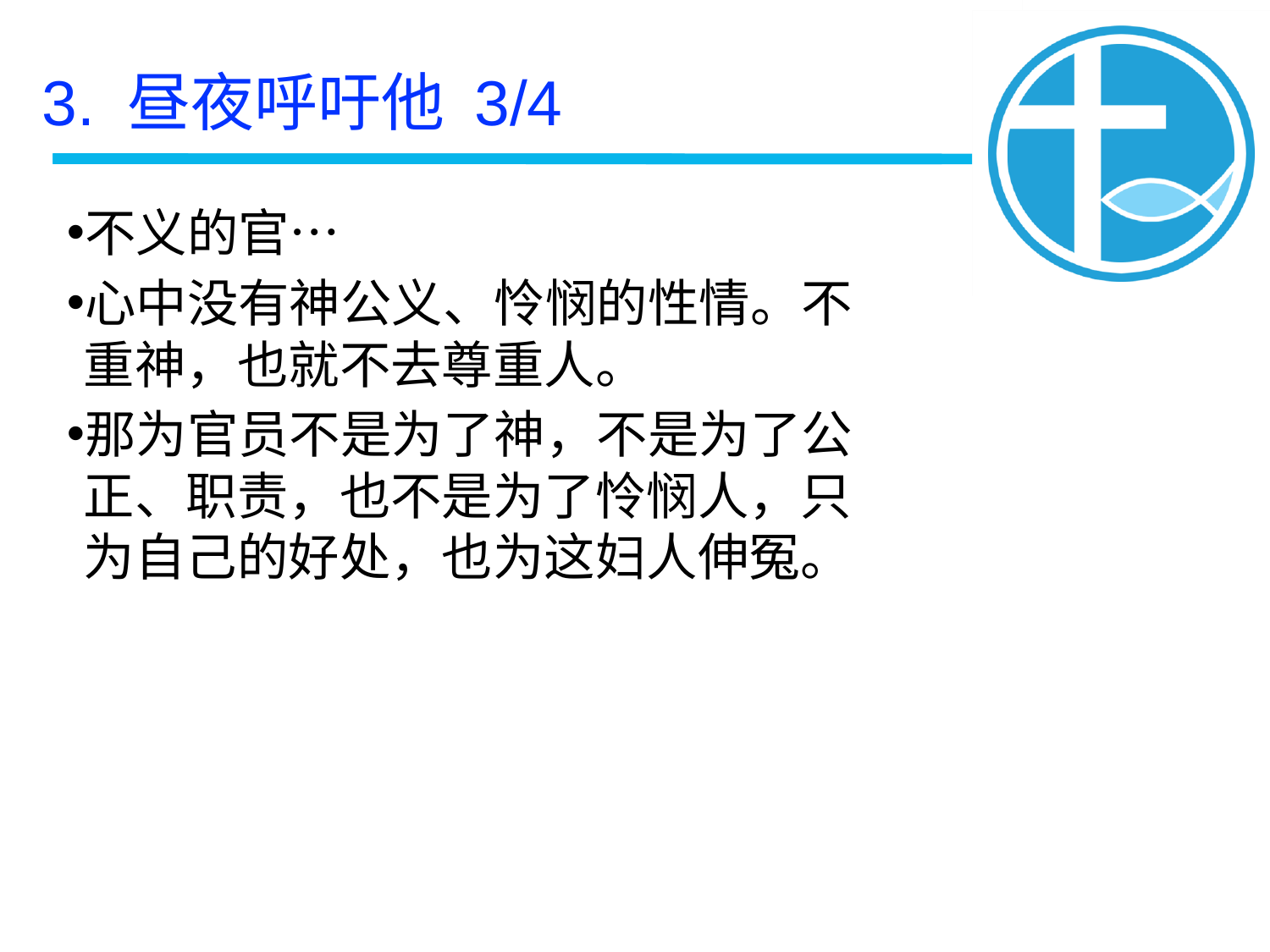

3. 昼夜呼吁他 3/4
不义的官⋯
心中没有神公义、怜悯的性情。不重神，也就不去尊重人。
那为官员不是为了神，不是为了公正、职责，也不是为了怜悯人，只为自己的好处，也为这妇人伸冤。